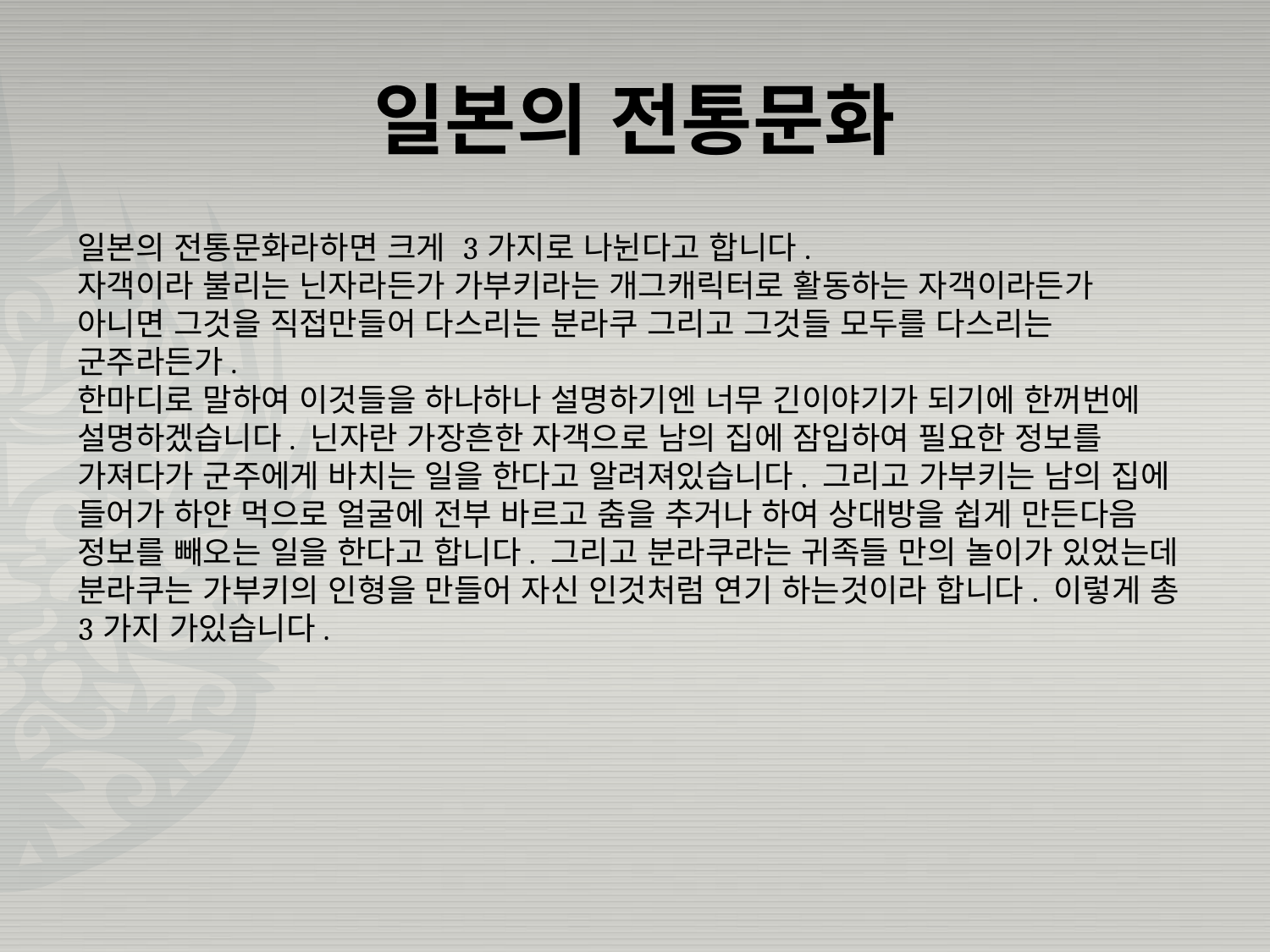

# 일본의 전통문화
일본의 전통문화라하면 크게 3가지로 나뉜다고 합니다.
자객이라 불리는 닌자라든가 가부키라는 개그캐릭터로 활동하는 자객이라든가
아니면 그것을 직접만들어 다스리는 분라쿠 그리고 그것들 모두를 다스리는 군주라든가.
한마디로 말하여 이것들을 하나하나 설명하기엔 너무 긴이야기가 되기에 한꺼번에 설명하겠습니다. 닌자란 가장흔한 자객으로 남의 집에 잠입하여 필요한 정보를 가져다가 군주에게 바치는 일을 한다고 알려져있습니다. 그리고 가부키는 남의 집에 들어가 하얀 먹으로 얼굴에 전부 바르고 춤을 추거나 하여 상대방을 쉽게 만든다음 정보를 빼오는 일을 한다고 합니다. 그리고 분라쿠라는 귀족들 만의 놀이가 있었는데 분라쿠는 가부키의 인형을 만들어 자신 인것처럼 연기 하는것이라 합니다. 이렇게 총 3가지 가있습니다.